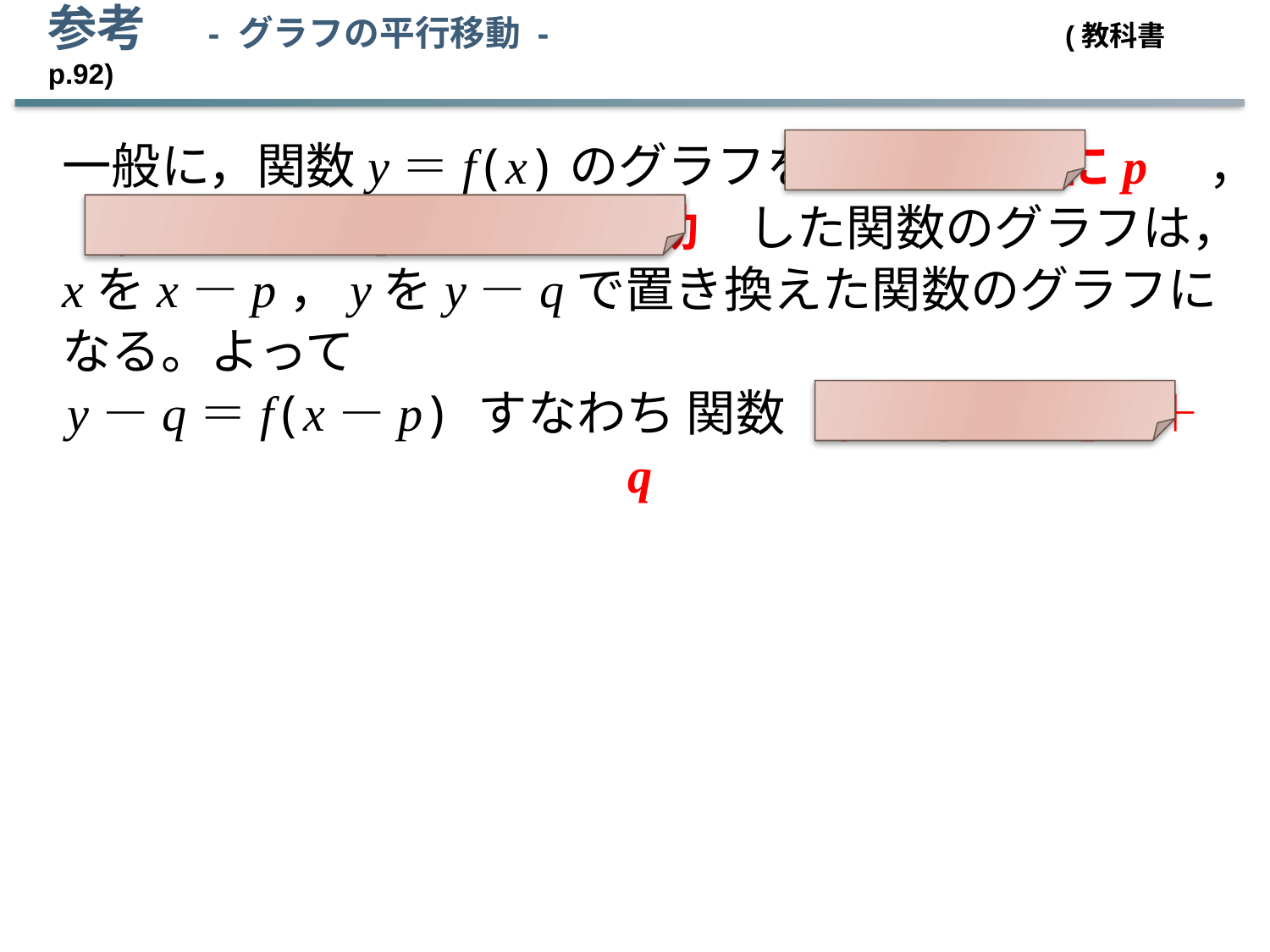

参考　- グラフの平行移動 -                                                     (教科書 p.92)
一般に，関数y＝f(x)のグラフを　x軸方向にp　，
　y軸方向にqだけ平行移動　した関数のグラフは，xをx－p，yをy－qで置き換えた関数のグラフになる。よって
y－q＝f(x－p) すなわち 関数　y＝f(x－p)＋q